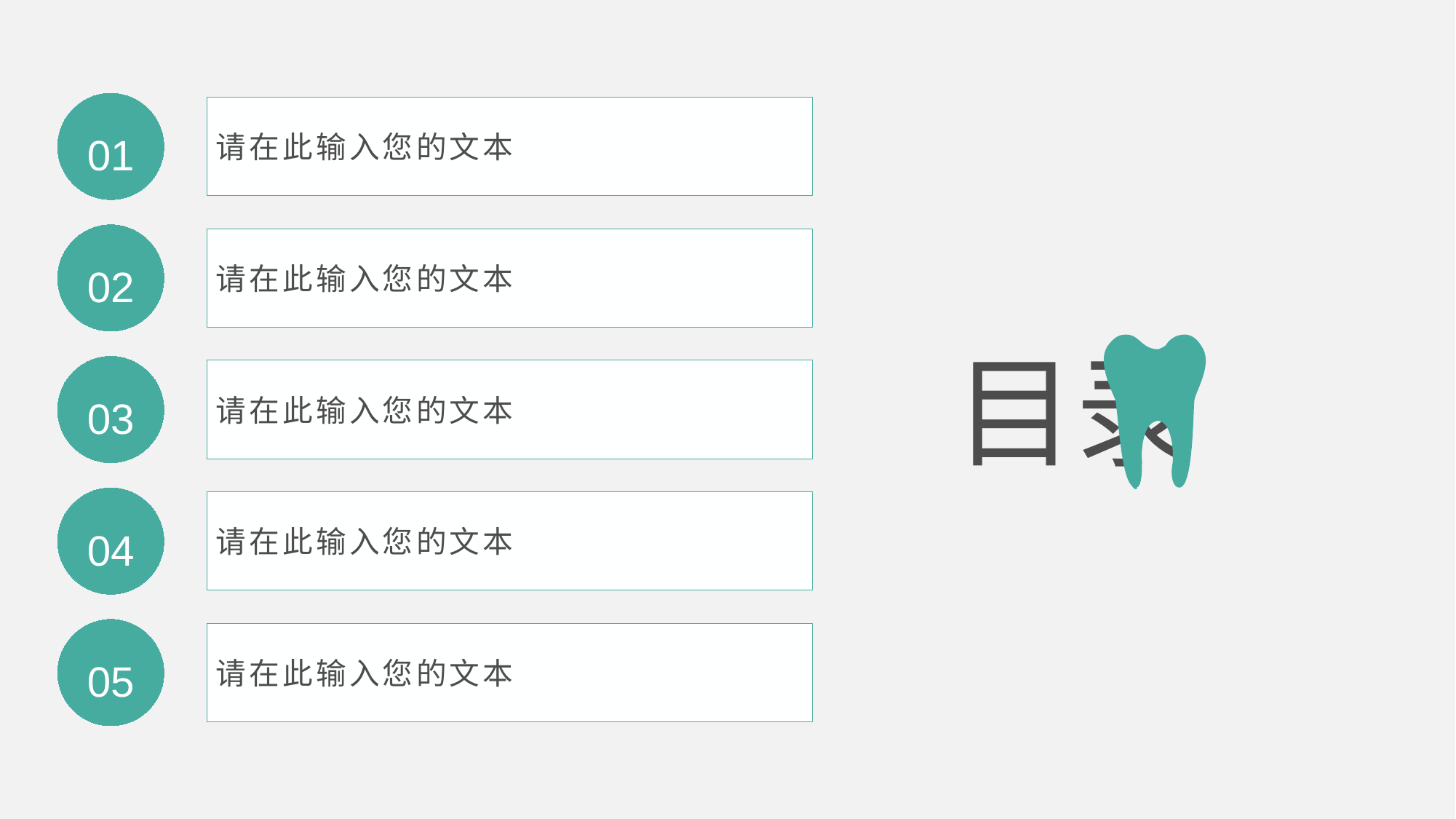

01
请在此输入您的文本
02
请在此输入您的文本
目录

03
请在此输入您的文本
04
请在此输入您的文本
05
请在此输入您的文本